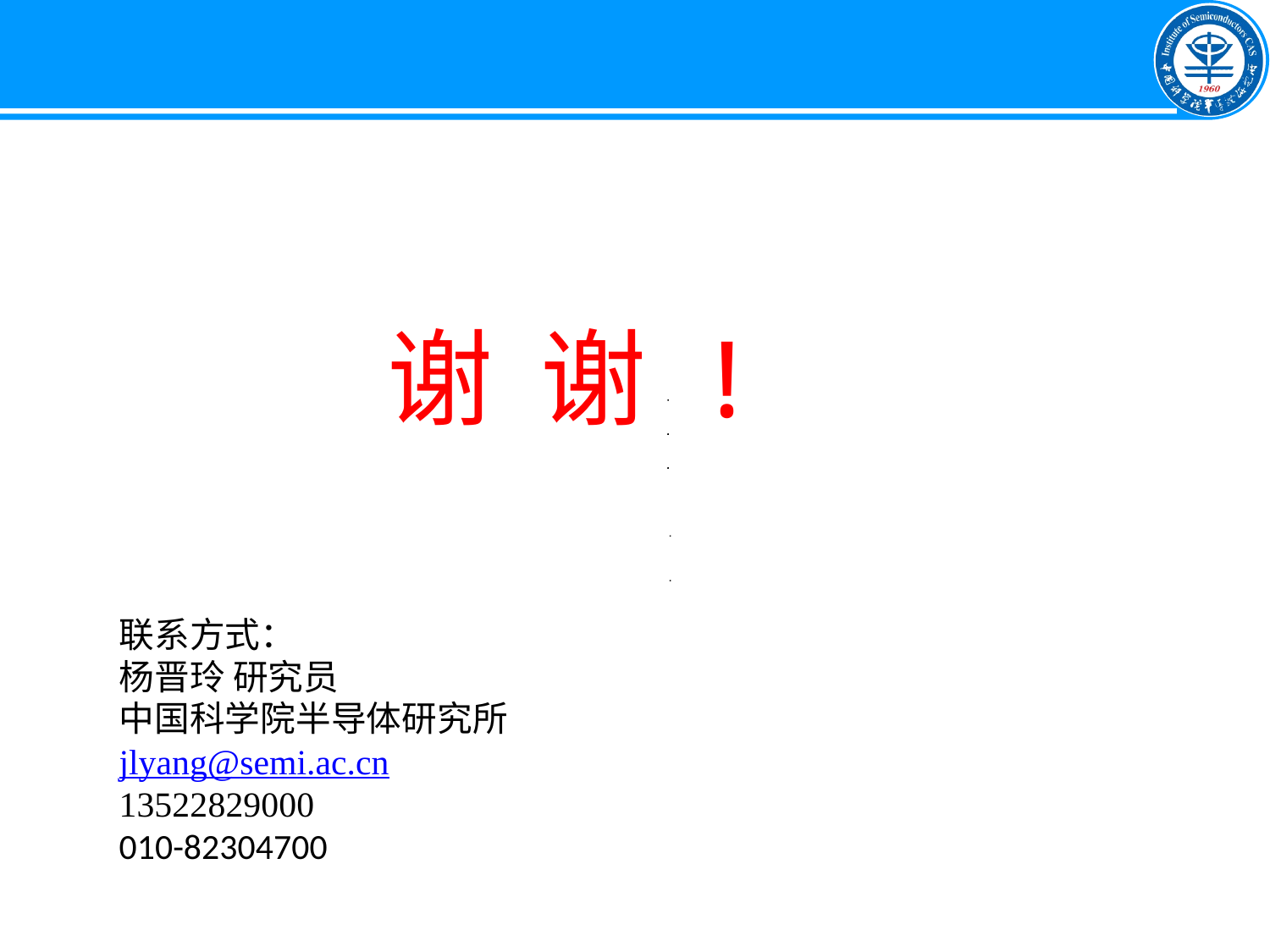

谢  谢 !

联系方式：
杨晋玲 研究员
中国科学院半导体研究所
jlyang@semi.ac.cn
13522829000
010-82304700